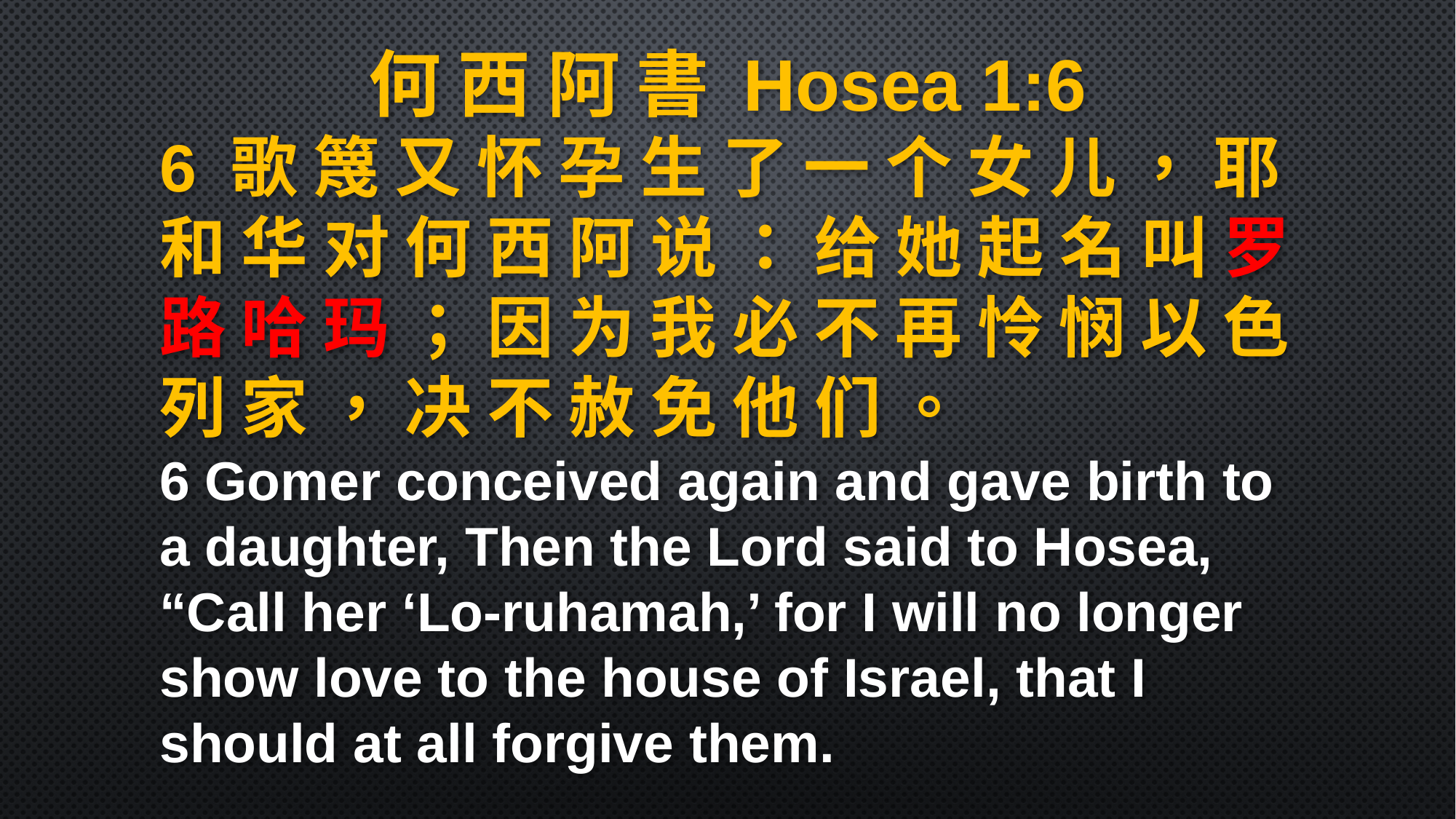

何 西 阿 書 Hosea 1:6
6 歌 篾 又 怀 孕 生 了 一 个 女 儿 ， 耶 和 华 对 何 西 阿 说 ： 给 她 起 名 叫 罗 路 哈 玛 ； 因 为 我 必 不 再 怜 悯 以 色 列 家 ， 决 不 赦 免 他 们 。
6 Gomer conceived again and gave birth to a daughter, Then the Lord said to Hosea, “Call her ‘Lo-ruhamah,’ for I will no longer show love to the house of Israel, that I should at all forgive them.